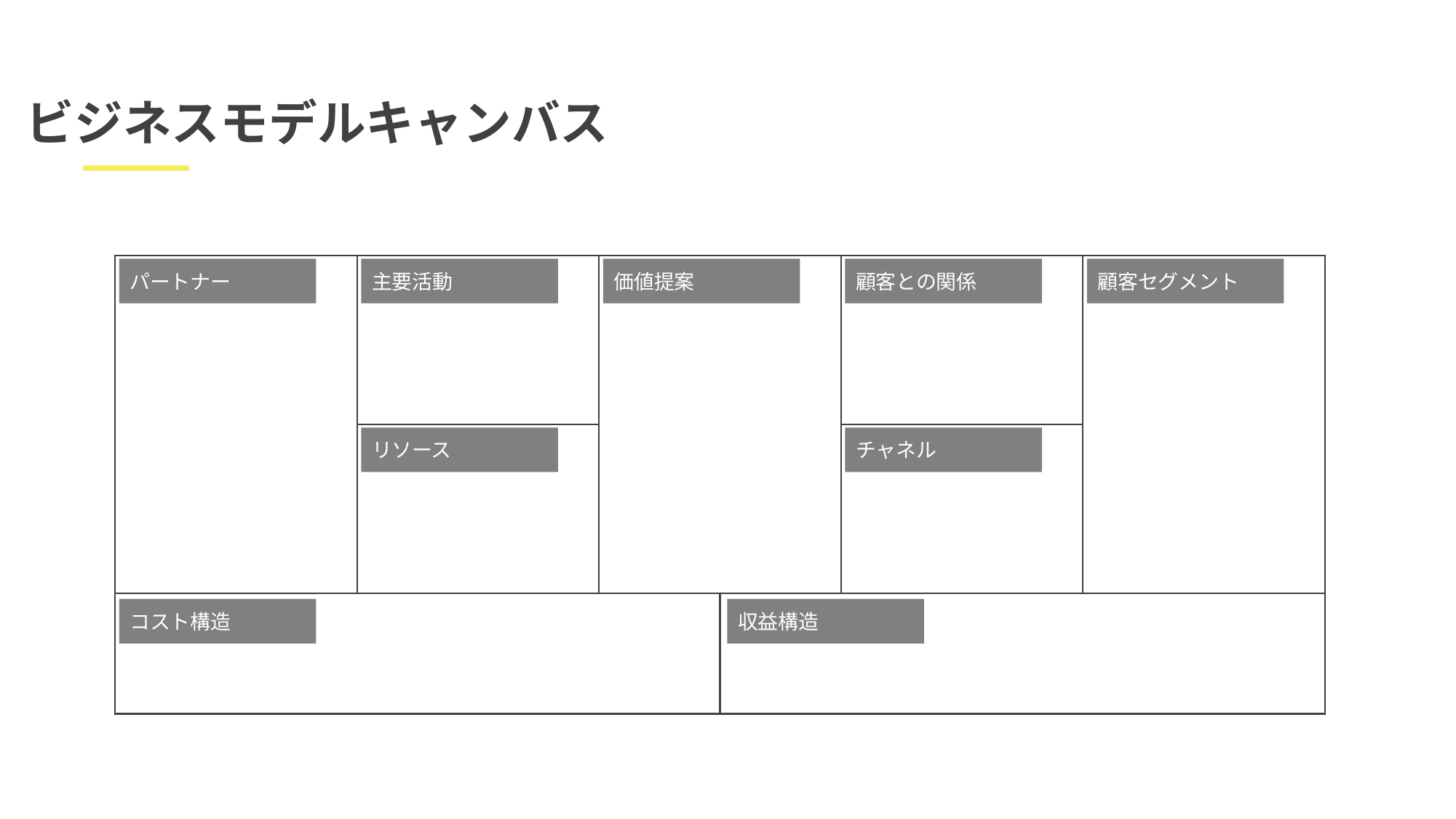

ビジネスモデルキャンバス

パートナー
主要活動
価値提案
顧客との関係
顧客セグメント

リソース
チャネル

コスト構造
収益構造